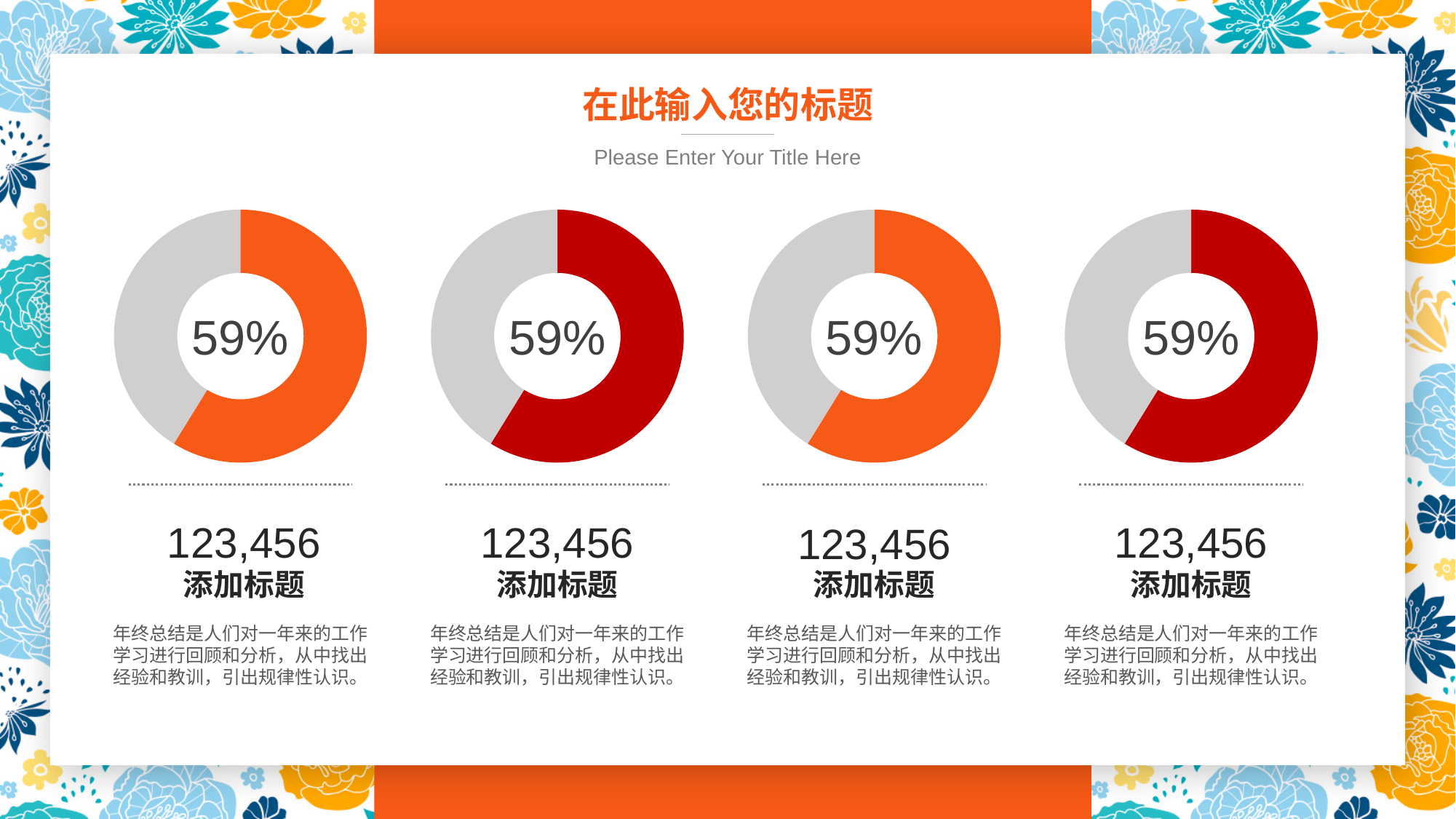

在此输入您的标题
Please Enter Your Title Here

### Chart

| Category | 销售额 |
|---|---|
| 第一季度 | 100.0 |
| 第二季度 | 70.0 |
59%

### Chart

| Category | 销售额 |
|---|---|
| 第一季度 | 100.0 |
| 第二季度 | 70.0 |
59%

### Chart

| Category | 销售额 |
|---|---|
| 第一季度 | 100.0 |
| 第二季度 | 70.0 |
59%

### Chart

| Category | 销售额 |
|---|---|
| 第一季度 | 100.0 |
| 第二季度 | 70.0 |
59%
123,456
添加标题
123,456
添加标题
123,456
添加标题
123,456
添加标题
年终总结是人们对一年来的工作学习进行回顾和分析，从中找出经验和教训，引出规律性认识。
年终总结是人们对一年来的工作学习进行回顾和分析，从中找出经验和教训，引出规律性认识。
年终总结是人们对一年来的工作学习进行回顾和分析，从中找出经验和教训，引出规律性认识。
年终总结是人们对一年来的工作学习进行回顾和分析，从中找出经验和教训，引出规律性认识。